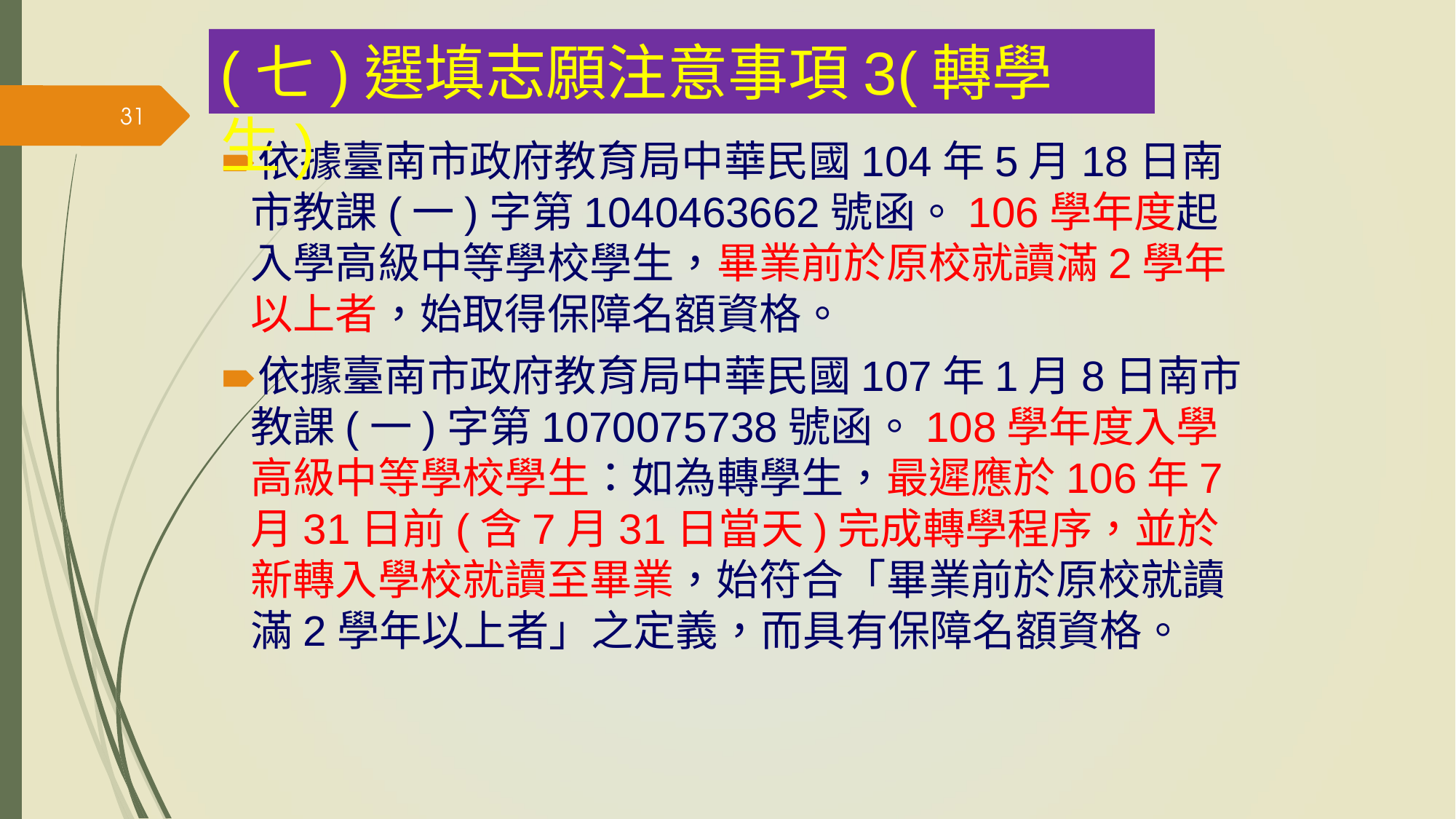

(七)選填志願注意事項3(轉學生)

31
依據臺南市政府教育局中華民國104年5月18日南市教課(一)字第1040463662號函。106學年度起入學高級中等學校學生，畢業前於原校就讀滿2學年以上者，始取得保障名額資格。
依據臺南市政府教育局中華民國107年1月8日南市教課(一)字第1070075738號函。108學年度入學高級中等學校學生：如為轉學生，最遲應於106年7月31日前(含7月31日當天)完成轉學程序，並於新轉入學校就讀至畢業，始符合「畢業前於原校就讀滿2學年以上者」之定義，而具有保障名額資格。